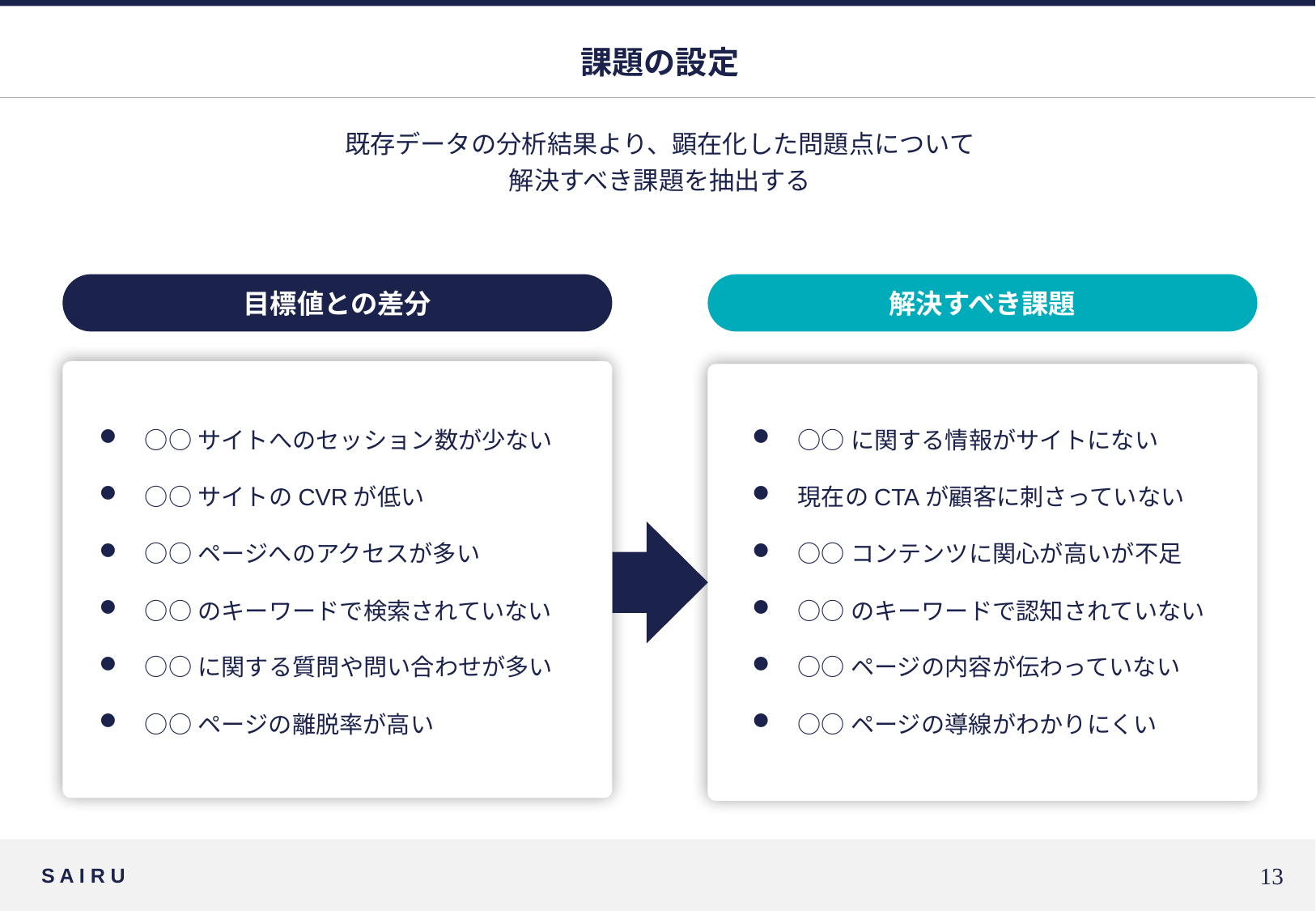

# 課題の設定
既存データの分析結果より、顕在化した問題点について
解決すべき課題を抽出する
目標値との差分
解決すべき課題

○○サイトへのセッション数が少ない
○○サイトのCVRが低い
○○ページへのアクセスが多い
○○のキーワードで検索されていない
○○に関する質問や問い合わせが多い
○○ページの離脱率が高い
○○に関する情報がサイトにない
現在のCTAが顧客に刺さっていない
○○コンテンツに関心が高いが不足
○○のキーワードで認知されていない
○○ページの内容が伝わっていない
○○ページの導線がわかりにくい

13